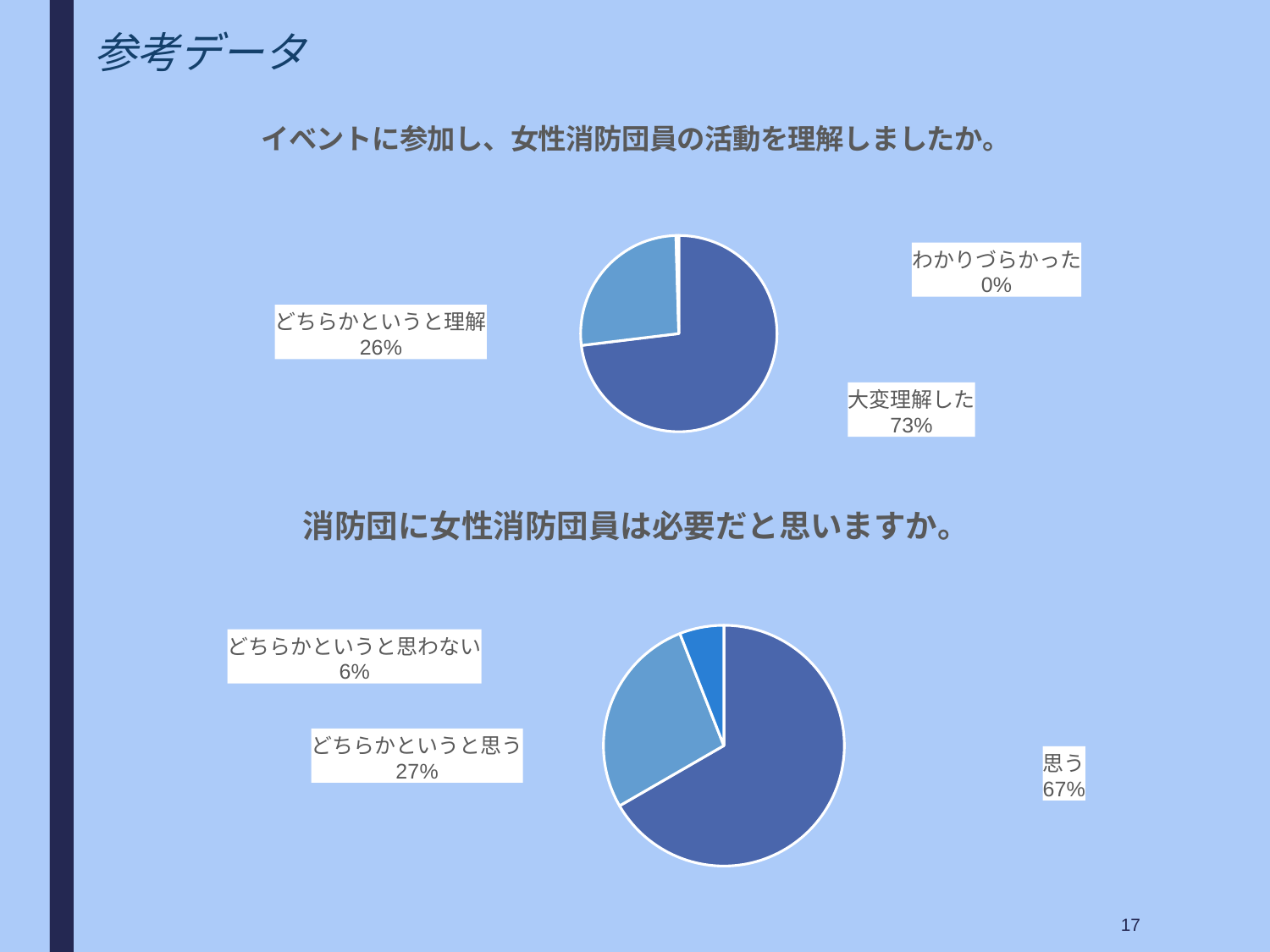

# 参考データ

### Chart: イベントに参加し、女性消防団員の活動を理解しましたか。

| Category |  |
|---|---|
| 大変理解した | 160.0 |
| どちらかというと理解 | 58.0 |
| わかりづらかった | 1.0 |
| わからなかった | 0.0 |

### Chart: 消防団に女性消防団員は必要だと思いますか。

| Category |  |
|---|---|
| 思う | 56.0 |
| どちらかというと思う | 23.0 |
| どちらかというと思わない | 5.0 |
| 思わない | 0.0 |
17